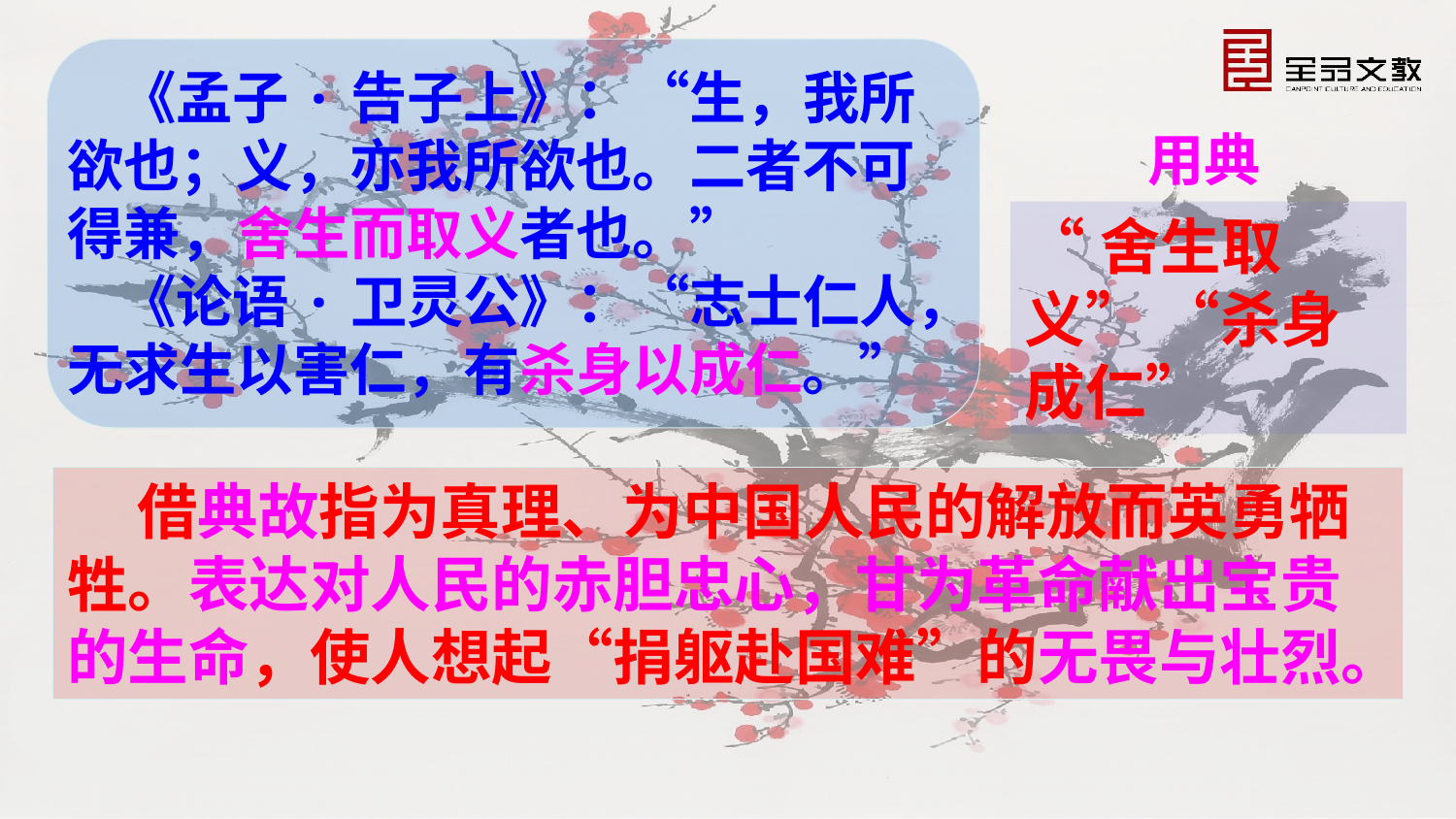

《孟子·告子上》：“生，我所欲也；义，亦我所欲也。二者不可得兼，舍生而取义者也。”
   《论语·卫灵公》：“志士仁人，无求生以害仁，有杀身以成仁。”
用典
“舍生取义” “杀身成仁”
    借典故指为真理、为中国人民的解放而英勇牺牲。表达对人民的赤胆忠心，甘为革命献出宝贵的生命，使人想起“捐躯赴国难”的无畏与壮烈。